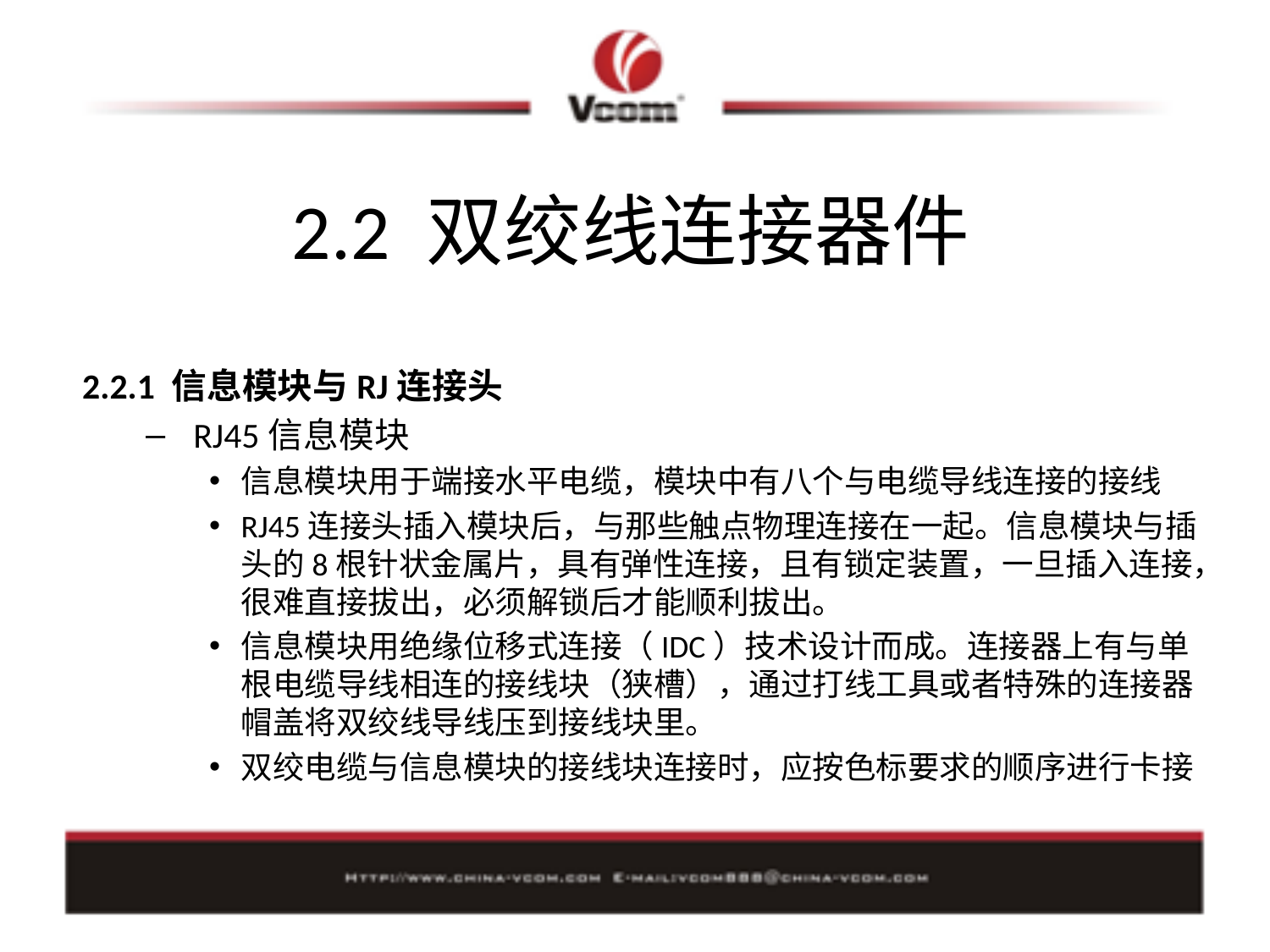

# 2.2 双绞线连接器件
2.2.1 信息模块与RJ连接头
 RJ45信息模块
信息模块用于端接水平电缆，模块中有八个与电缆导线连接的接线
RJ45连接头插入模块后，与那些触点物理连接在一起。信息模块与插头的8根针状金属片，具有弹性连接，且有锁定装置，一旦插入连接，很难直接拔出，必须解锁后才能顺利拔出。
信息模块用绝缘位移式连接（IDC）技术设计而成。连接器上有与单根电缆导线相连的接线块（狭槽），通过打线工具或者特殊的连接器帽盖将双绞线导线压到接线块里。
双绞电缆与信息模块的接线块连接时，应按色标要求的顺序进行卡接